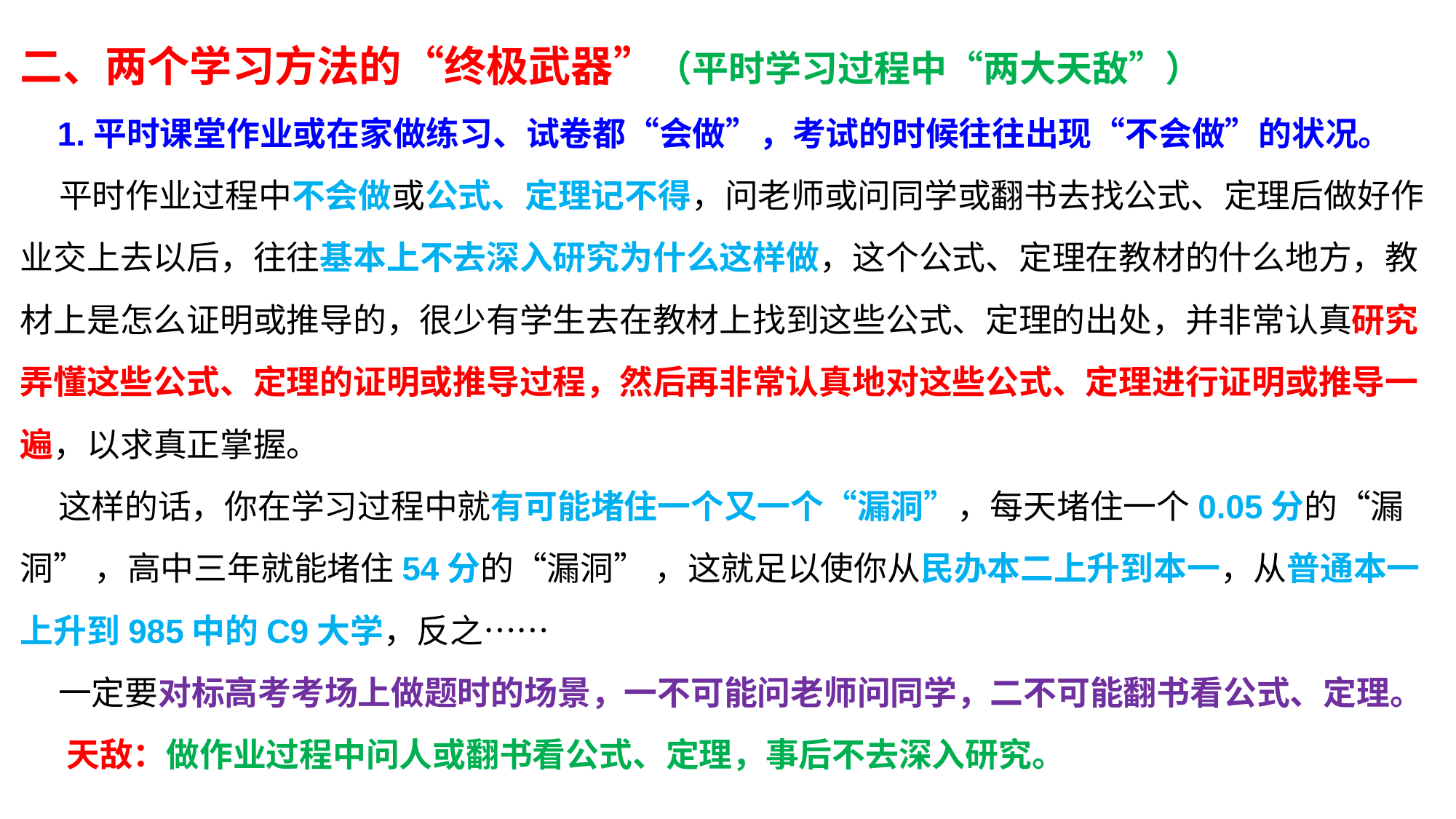

二、两个学习方法的“终极武器”（平时学习过程中“两大天敌”）
    1.平时课堂作业或在家做练习、试卷都“会做”，考试的时候往往出现“不会做”的状况。
    平时作业过程中不会做或公式、定理记不得，问老师或问同学或翻书去找公式、定理后做好作业交上去以后，往往基本上不去深入研究为什么这样做，这个公式、定理在教材的什么地方，教材上是怎么证明或推导的，很少有学生去在教材上找到这些公式、定理的出处，并非常认真研究弄懂这些公式、定理的证明或推导过程，然后再非常认真地对这些公式、定理进行证明或推导一遍，以求真正掌握。
    这样的话，你在学习过程中就有可能堵住一个又一个“漏洞”，每天堵住一个0.05分的“漏洞” ，高中三年就能堵住54分的“漏洞” ，这就足以使你从民办本二上升到本一，从普通本一上升到985中的C9大学，反之……
    一定要对标高考考场上做题时的场景，一不可能问老师问同学，二不可能翻书看公式、定理。
     天敌：做作业过程中问人或翻书看公式、定理，事后不去深入研究。